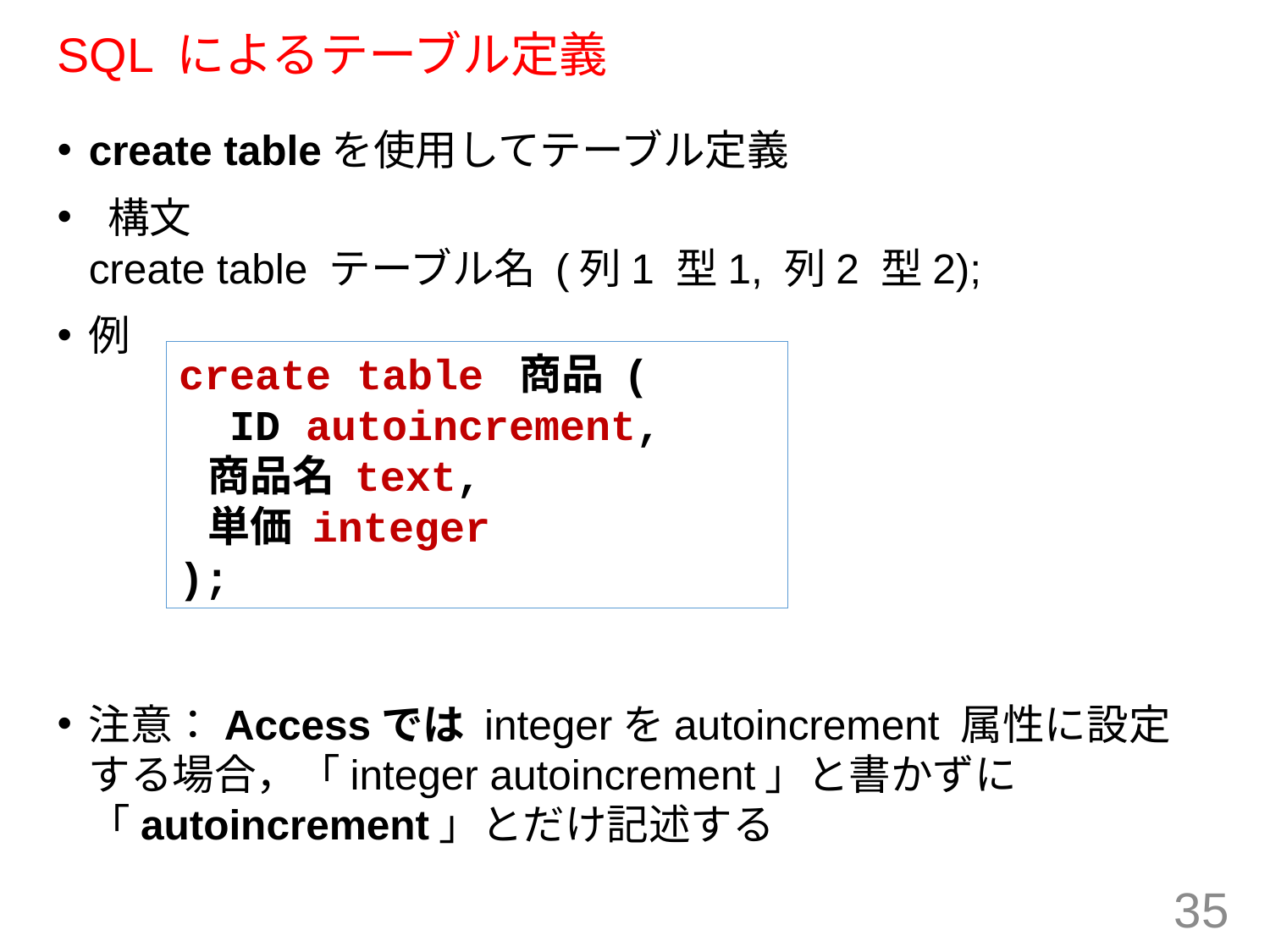

# SQL によるテーブル定義
create tableを使用してテーブル定義
 構文
create table テーブル名 (列1 型1, 列2 型2);
例

注意：Accessでは integerをautoincrement 属性に設定する場合，「integer autoincrement」と書かずに「autoincrement」とだけ記述する
create table 商品 (
  ID autoincrement,
  商品名 text,
  単価 integer
);
35